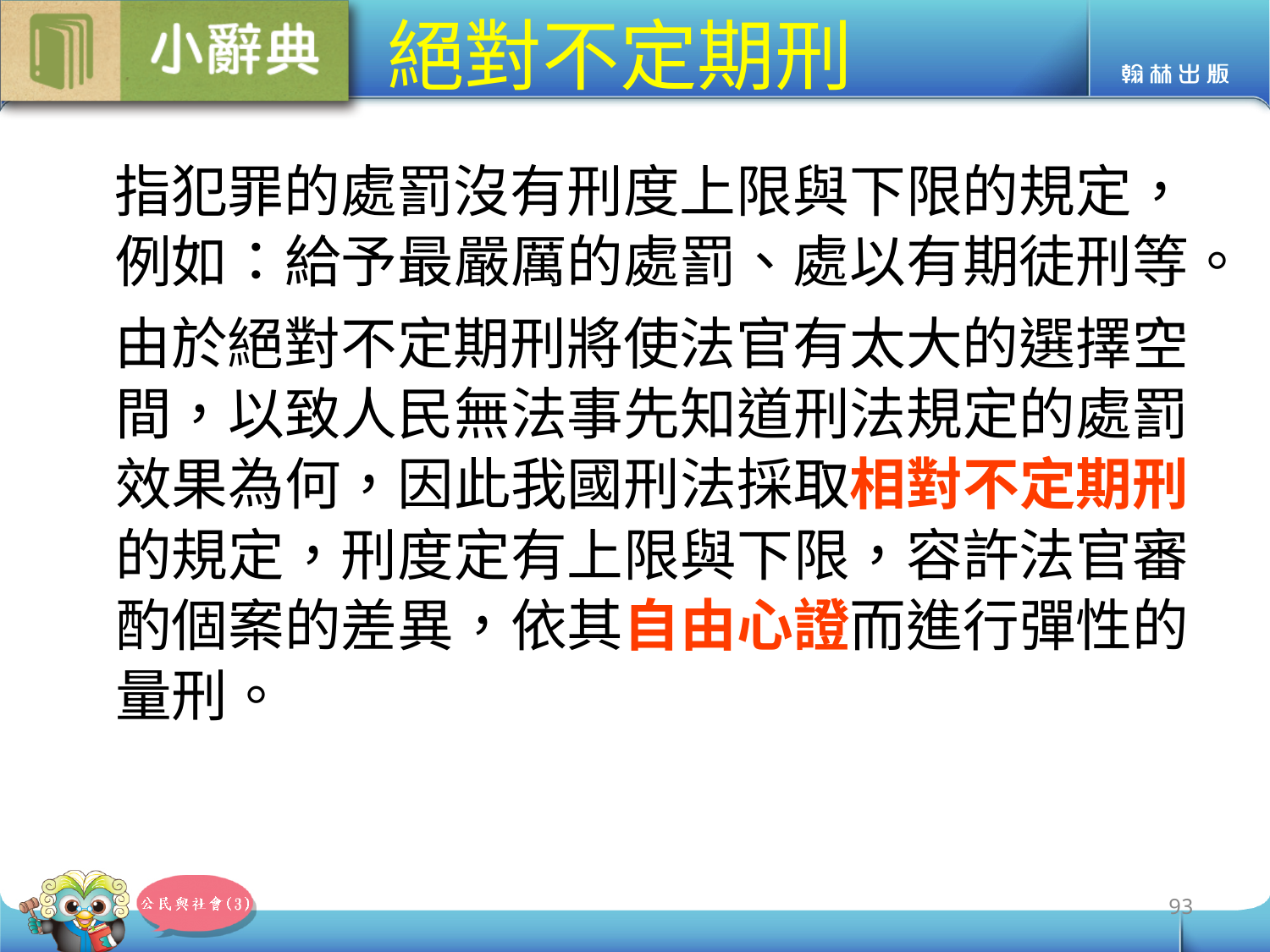

# 絕對不定期刑
指犯罪的處罰沒有刑度上限與下限的規定，例如：給予最嚴厲的處罰、處以有期徒刑等。
由於絕對不定期刑將使法官有太大的選擇空間，以致人民無法事先知道刑法規定的處罰效果為何，因此我國刑法採取相對不定期刑的規定，刑度定有上限與下限，容許法官審酌個案的差異，依其自由心證而進行彈性的量刑。
93